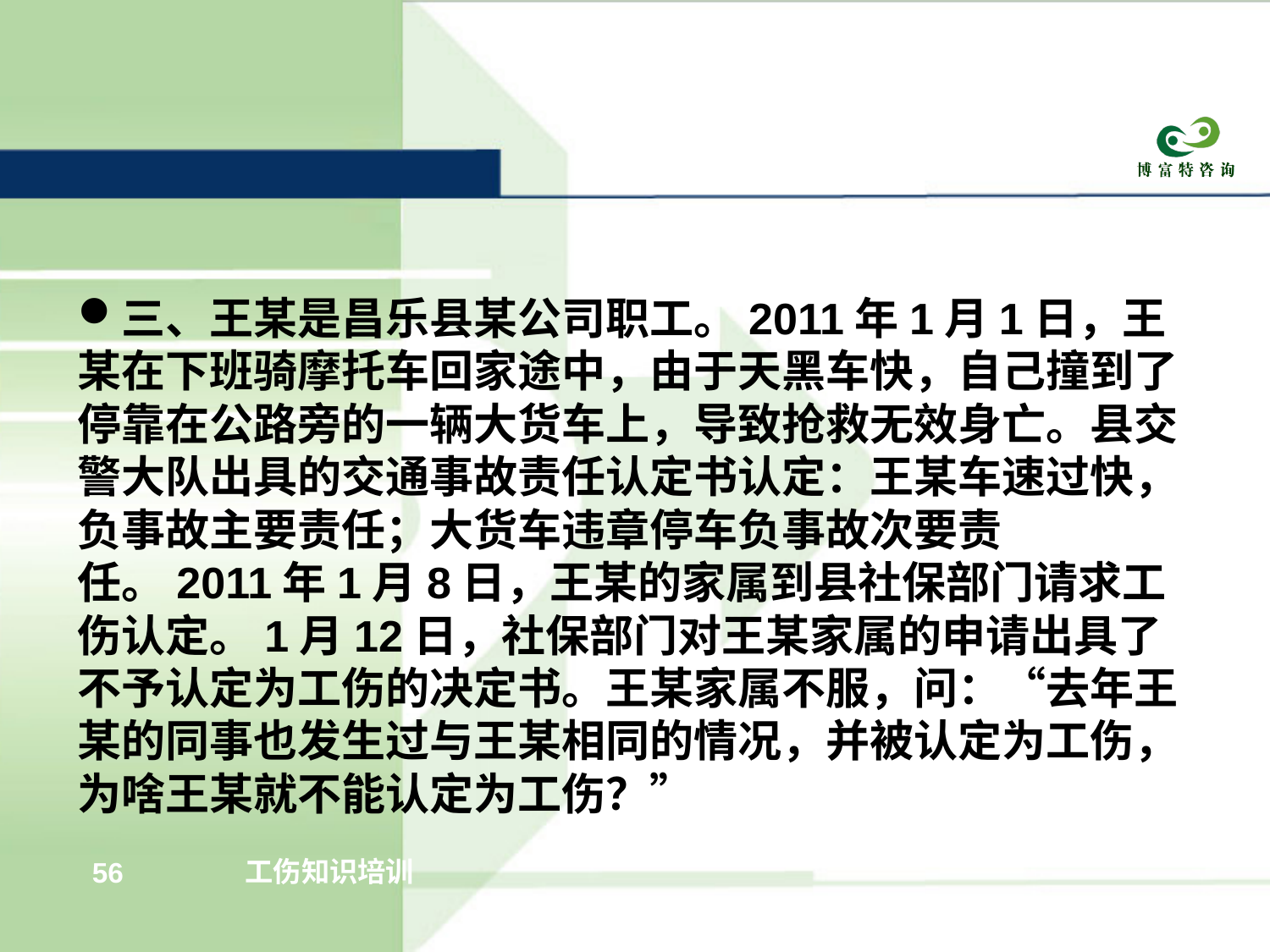

三、王某是昌乐县某公司职工。2011年1月1日，王某在下班骑摩托车回家途中，由于天黑车快，自己撞到了停靠在公路旁的一辆大货车上，导致抢救无效身亡。县交警大队出具的交通事故责任认定书认定：王某车速过快，负事故主要责任；大货车违章停车负事故次要责任。2011年1月8日，王某的家属到县社保部门请求工伤认定。1月12日，社保部门对王某家属的申请出具了不予认定为工伤的决定书。王某家属不服，问：“去年王某的同事也发生过与王某相同的情况，并被认定为工伤，为啥王某就不能认定为工伤？”
工伤知识培训
56